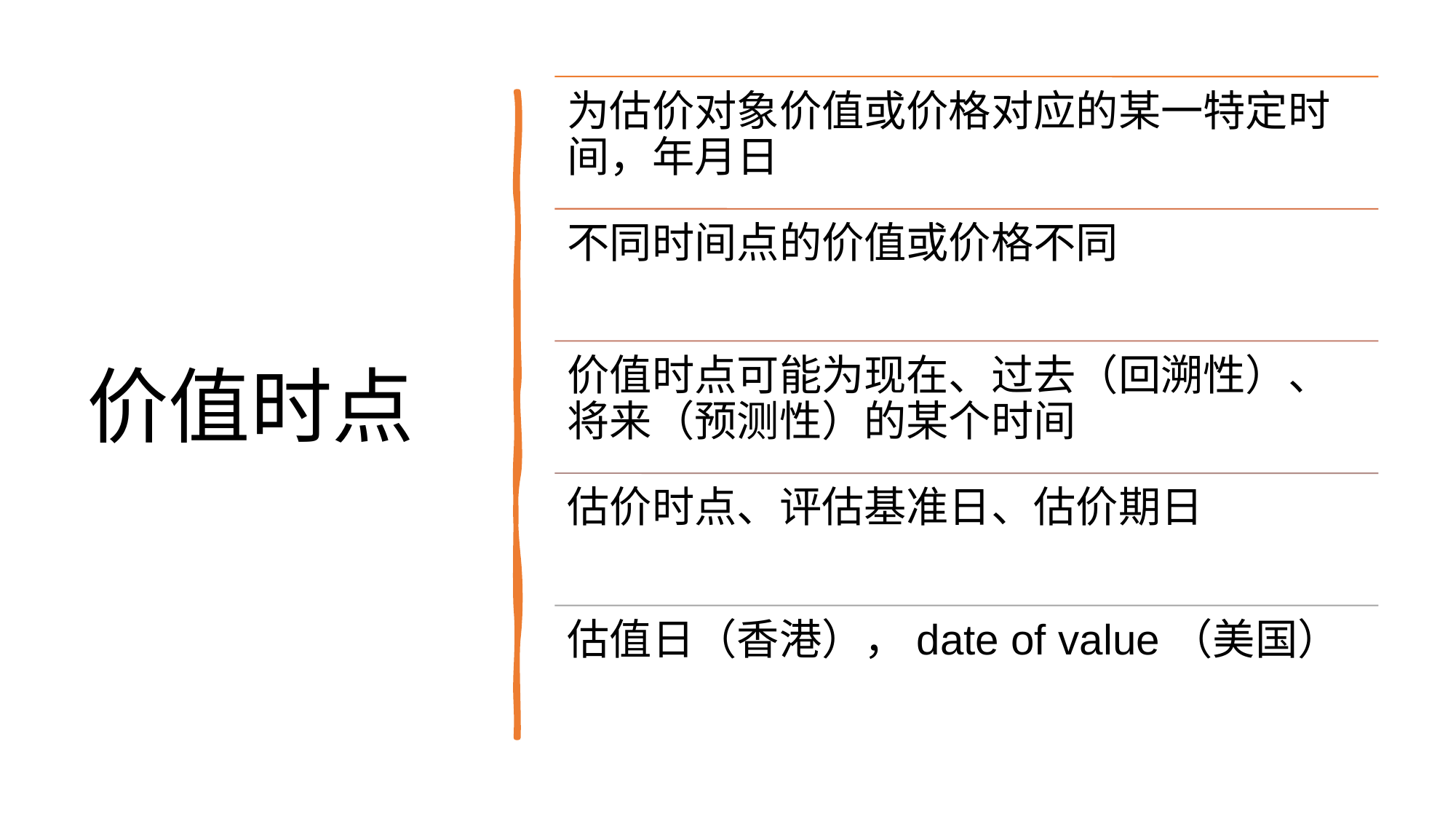

为估价对象价值或价格对应的某一特定时间，年月日
不同时间点的价值或价格不同
价值时点可能为现在、过去（回溯性）、将来（预测性）的某个时间
估价时点、评估基准日、估价期日
估值日（香港），date of value（美国）
# 价值时点